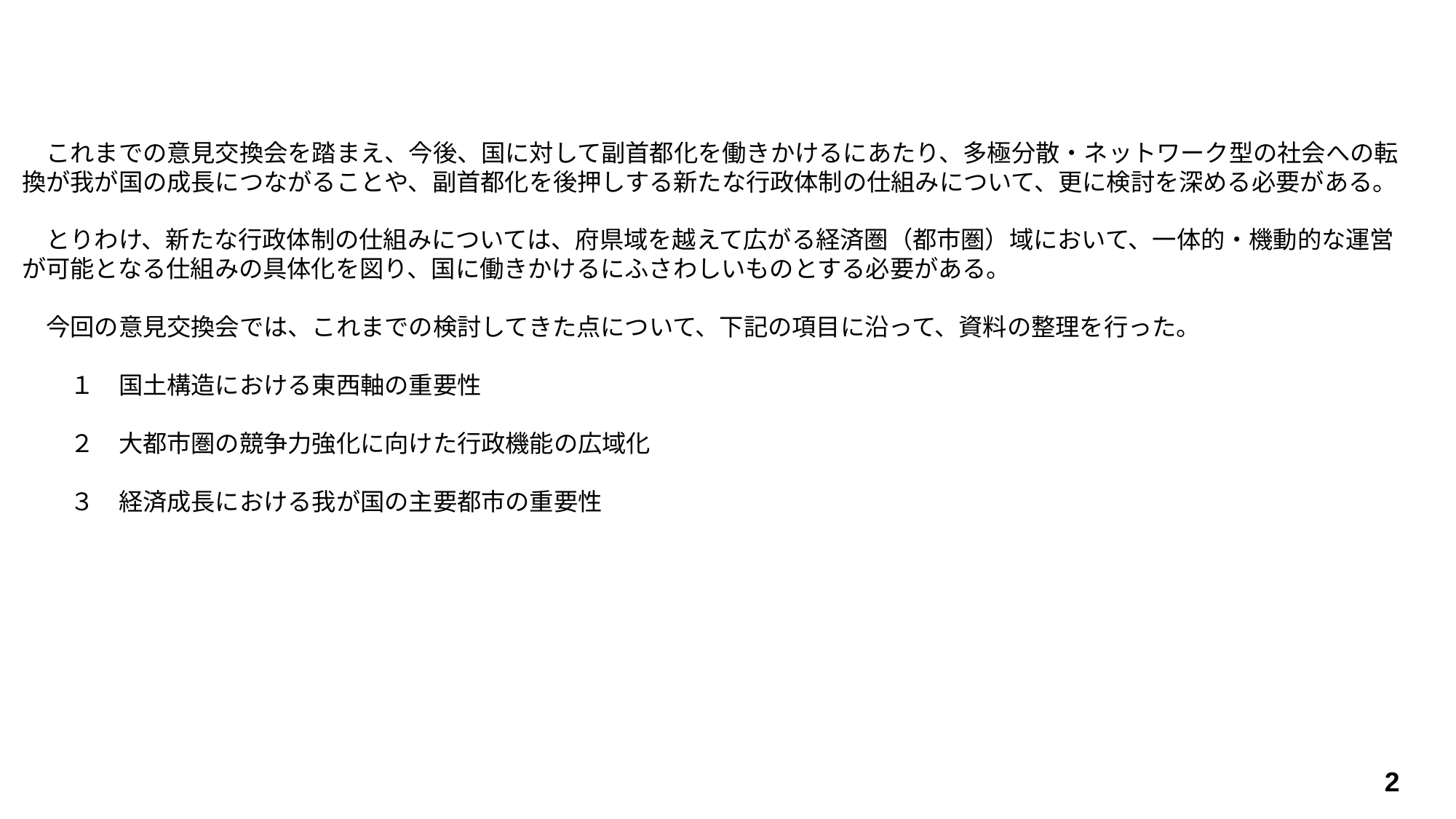

これまでの意見交換会を踏まえ、今後、国に対して副首都化を働きかけるにあたり、多極分散・ネットワーク型の社会への転換が我が国の成長につながることや、副首都化を後押しする新たな行政体制の仕組みについて、更に検討を深める必要がある。

　とりわけ、新たな行政体制の仕組みについては、府県域を越えて広がる経済圏（都市圏）域において、一体的・機動的な運営が可能となる仕組みの具体化を図り、国に働きかけるにふさわしいものとする必要がある。

　今回の意見交換会では、これまでの検討してきた点について、下記の項目に沿って、資料の整理を行った。

　　１　国土構造における東西軸の重要性

　　２　大都市圏の競争力強化に向けた行政機能の広域化

　　３　経済成長における我が国の主要都市の重要性
2